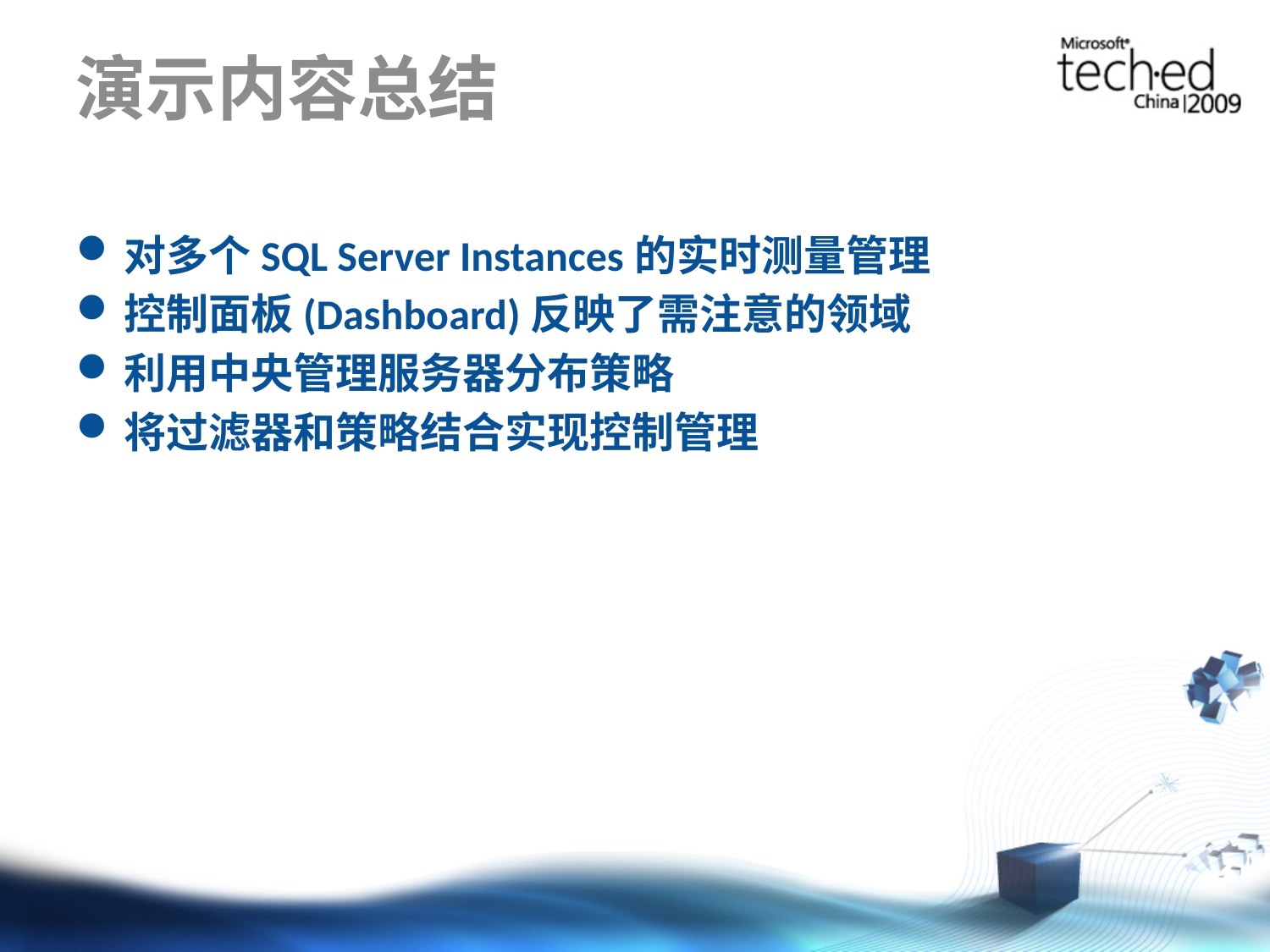

# 演示内容总结
对多个SQL Server Instances的实时测量管理
控制面板(Dashboard)反映了需注意的领域
利用中央管理服务器分布策略
将过滤器和策略结合实现控制管理